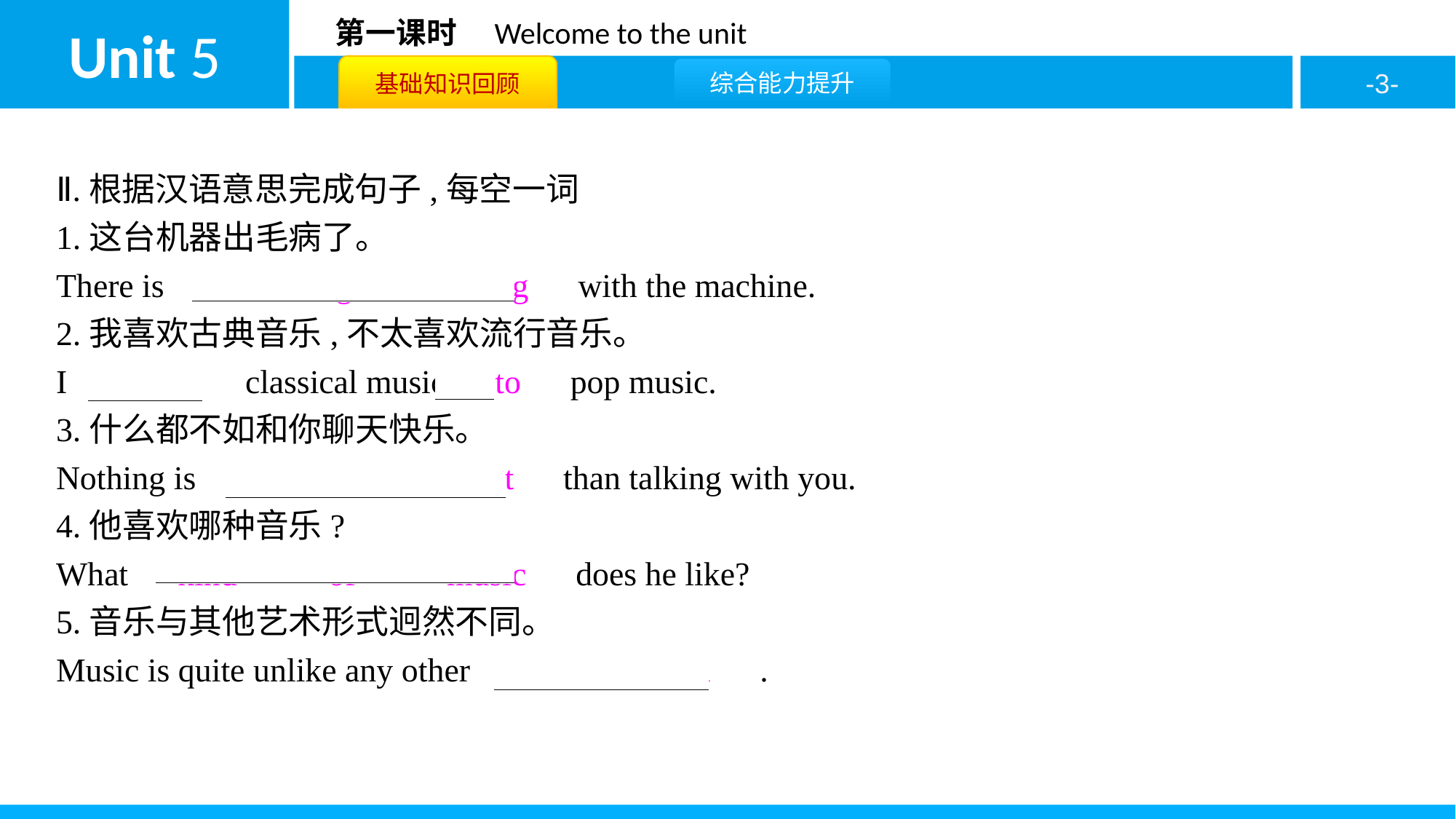

Ⅱ.根据汉语意思完成句子,每空一词
1.这台机器出毛病了。
There is　something　 　wrong　with the machine.
2.我喜欢古典音乐,不太喜欢流行音乐。
I　prefer　classical music　to　pop music.
3.什么都不如和你聊天快乐。
Nothing is　more　 　pleasant　than talking with you.
4.他喜欢哪种音乐?
What　kind　 　of　 　music　does he like?
5.音乐与其他艺术形式迥然不同。
Music is quite unlike any other　art　 　form　.